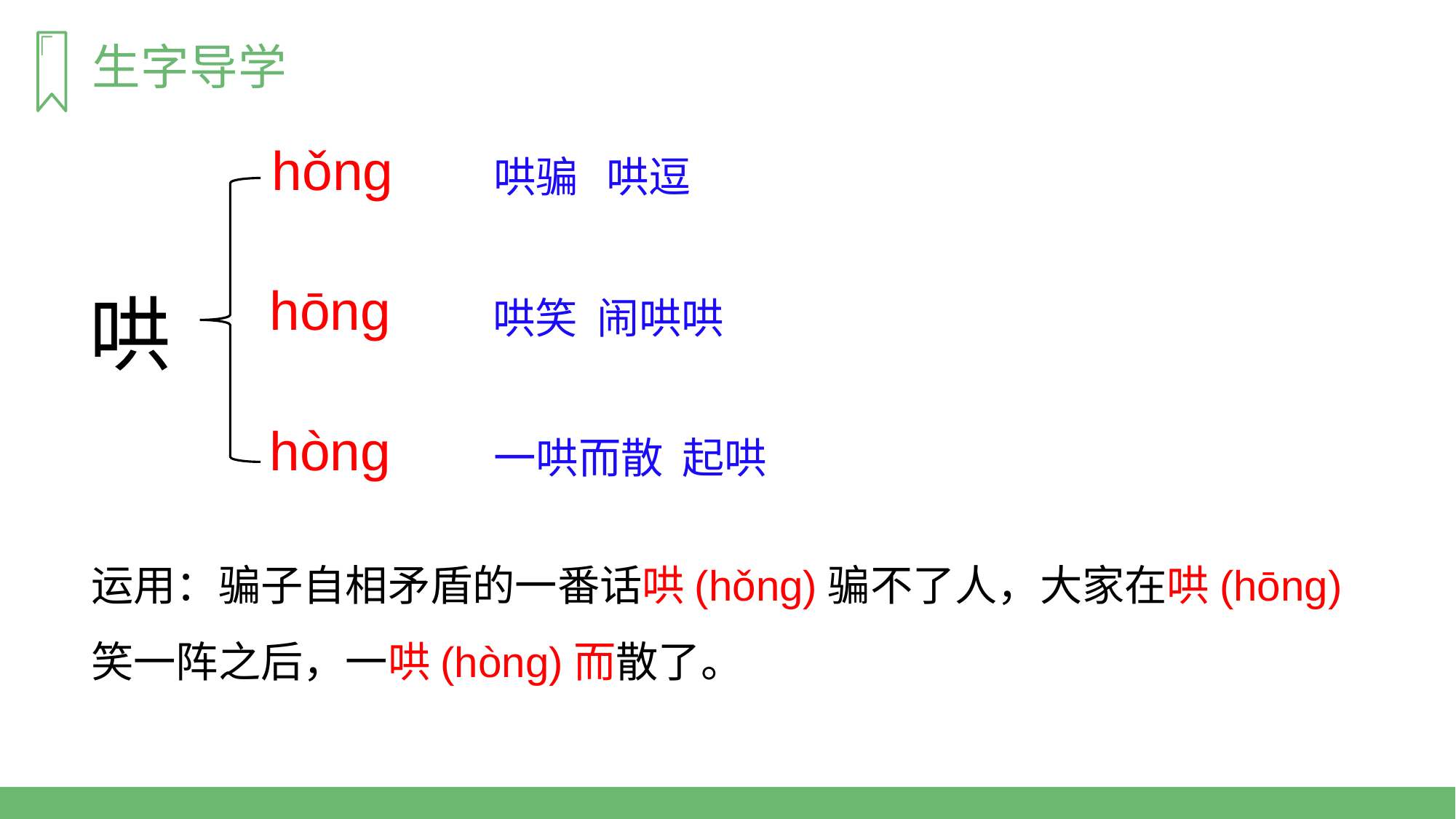

生字导学

hǒnɡ
哄骗   哄逗

 hōnɡ
哄
哄笑  闹哄哄
 hònɡ
一哄而散  起哄
运用：骗子自相矛盾的一番话哄(hǒnɡ)骗不了人，大家在哄(hōnɡ)笑一阵之后，一哄(hònɡ)而散了。